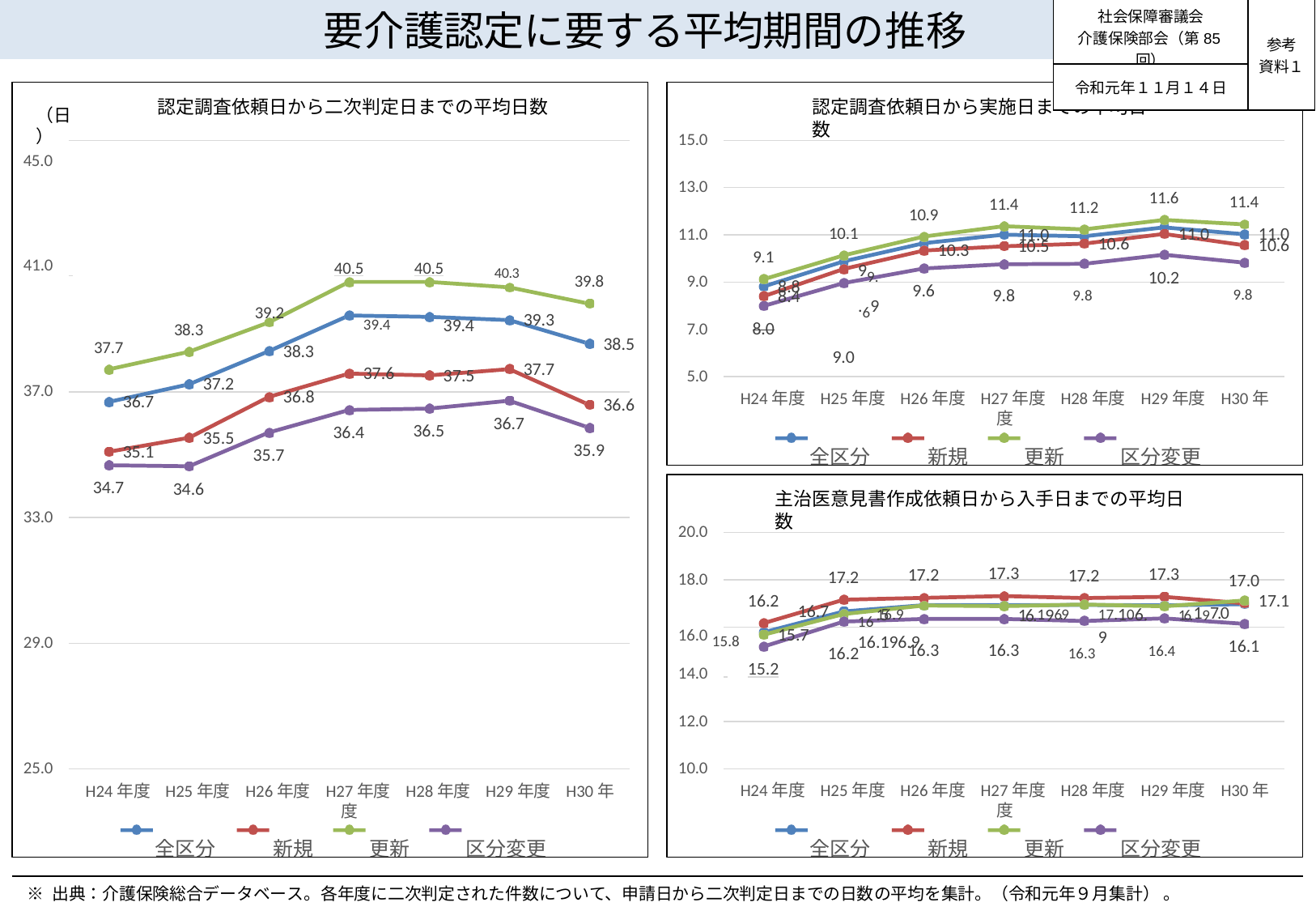

| 社会保障審議会 介護保険部会（第85回） | 参考 資料１ |
| --- | --- |
| 令和元年１１月１４日 |  |

# 要介護認定に要する平均期間の推移

認定調査依頼日から二次判定日までの平均日数
認定調査依頼日から実施日までの平均日数
（日）
45.0
15.0

13.0
11.6

11.4
11.4
11.2
10.9
10.1
99..69

9.0

11.0
11.0
11.0
11.0

10.6

10.6

10.5

10.3

9.1

 	40.5	40.5	40.3

39.2

41.0

10.2

9.0
39.8
8.8
9.8	9.8	9.8

9.6

8.4

39.4	39.4
39.3

7.0	8.0

38.3

38.5
37.7
38.3

37.7
37.6
37.5
5.0

37.2

37.0

36.8
H24年度	H25年度	H26年度	H27年度	H28年度	H29年度	H30年度
全区分	新規	更新	区分変更
36.7
36.6

36.7
36.5
36.4

35.5

35.9
35.1
35.7

34.7

34.6
主治医意見書作成依頼日から入手日までの平均日数
33.0

20.0

17.3
17.3
17.2
17.2
17.2
18.0
17.0

16.2
17.1
16.197.0

17.106.9
1616.9	16.196.9
16.196.9

16.7

.5

16.0 15.8

15.7

16.3	16.3	16.4
29.0

16.2	16.3
16.1

 	15.2
14.0
12.0

10.0
25.0

H24年度	H25年度	H26年度	H27年度	H28年度	H29年度	H30年度
全区分	新規	更新	区分変更
H24年度	H25年度	H26年度	H27年度	H28年度	H29年度	H30年度
全区分	新規	更新	区分変更

※ 出典：介護保険総合データベース。各年度に二次判定された件数について、申請日から二次判定日までの日数の平均を集計。（令和元年９月集計） 。